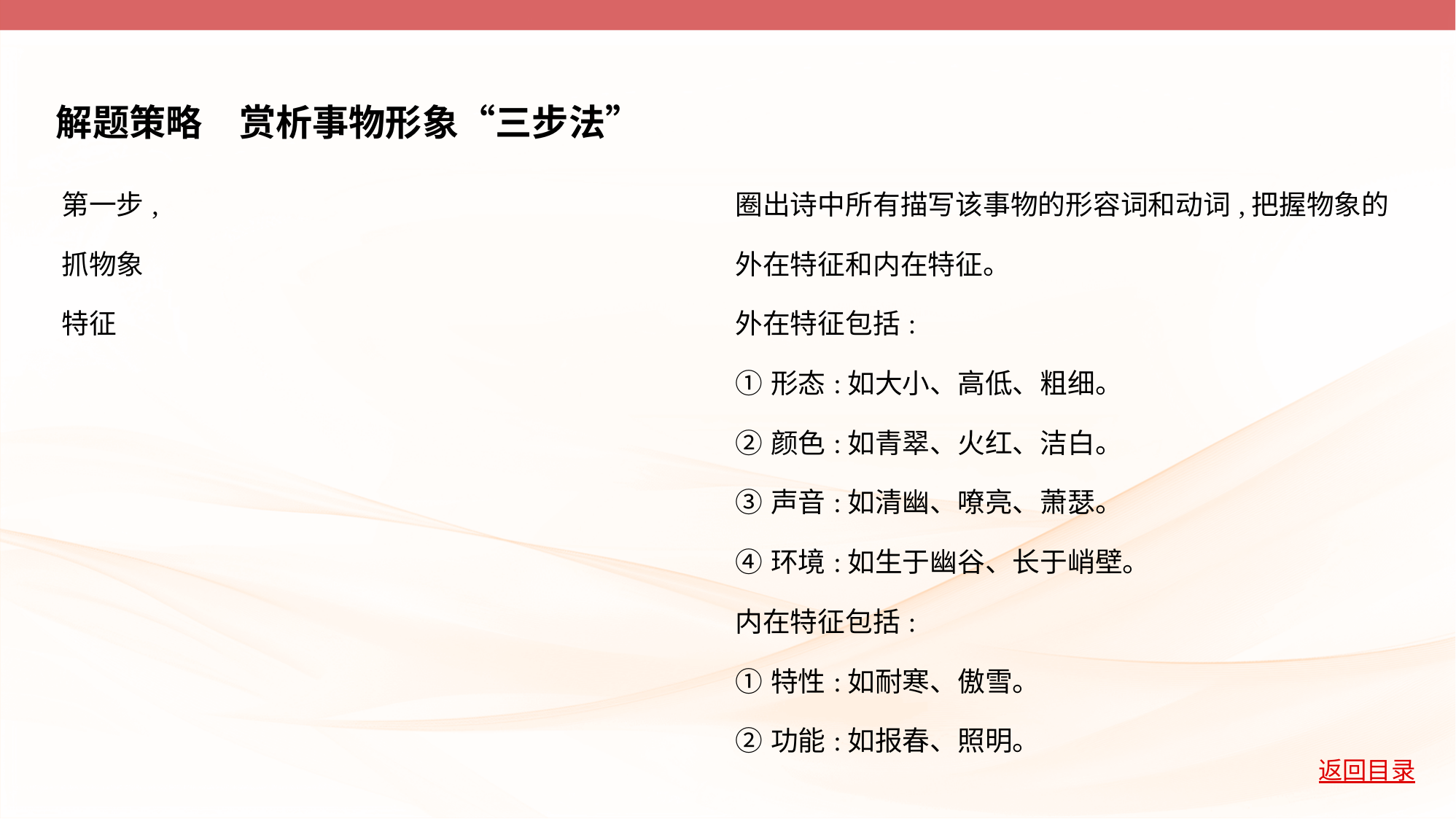

解题策略　赏析事物形象“三步法”
| 第一步, 抓物象 特征 | 圈出诗中所有描写该事物的形容词和动词,把握物象的 外在特征和内在特征。 外在特征包括: ①形态:如大小、高低、粗细。 ②颜色:如青翠、火红、洁白。 ③声音:如清幽、嘹亮、萧瑟。 ④环境:如生于幽谷、长于峭壁。 内在特征包括: ①特性:如耐寒、傲雪。 ②功能:如报春、照明。 |
| --- | --- |